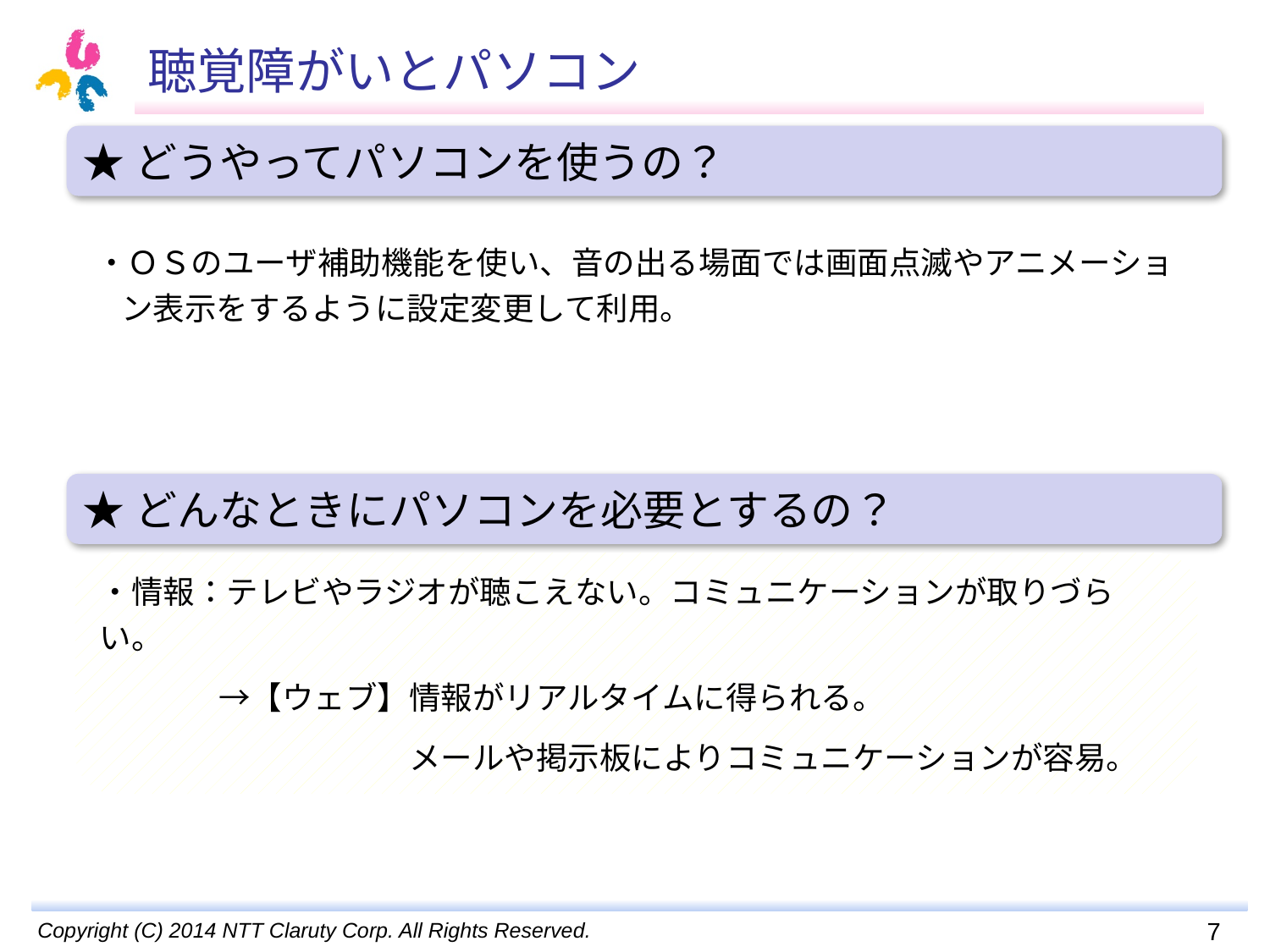

聴覚障がいとパソコン
★どうやってパソコンを使うの？
・ＯＳのユーザ補助機能を使い、音の出る場面では画面点滅やアニメーション表示をするように設定変更して利用。
★どんなときにパソコンを必要とするの？
・情報：テレビやラジオが聴こえない。コミュニケーションが取りづらい。
　→【ウェブ】情報がリアルタイムに得られる。
　　　　　　　メールや掲示板によりコミュニケーションが容易。
7